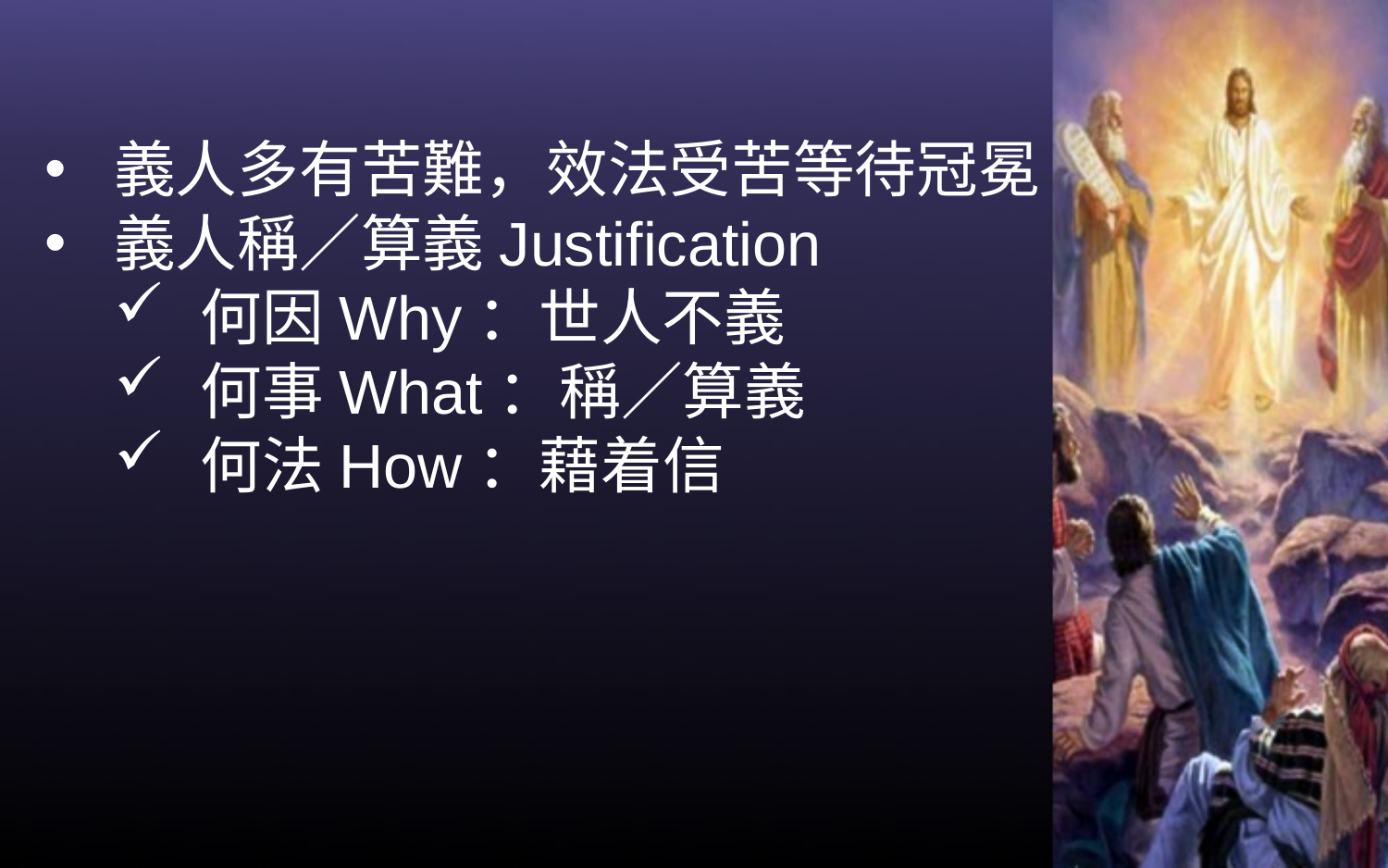

義人多有苦難，效法受苦等待冠冕
義人稱／算義Justification
何因Why：世人不義
何事What：稱／算義
何法How：藉着信